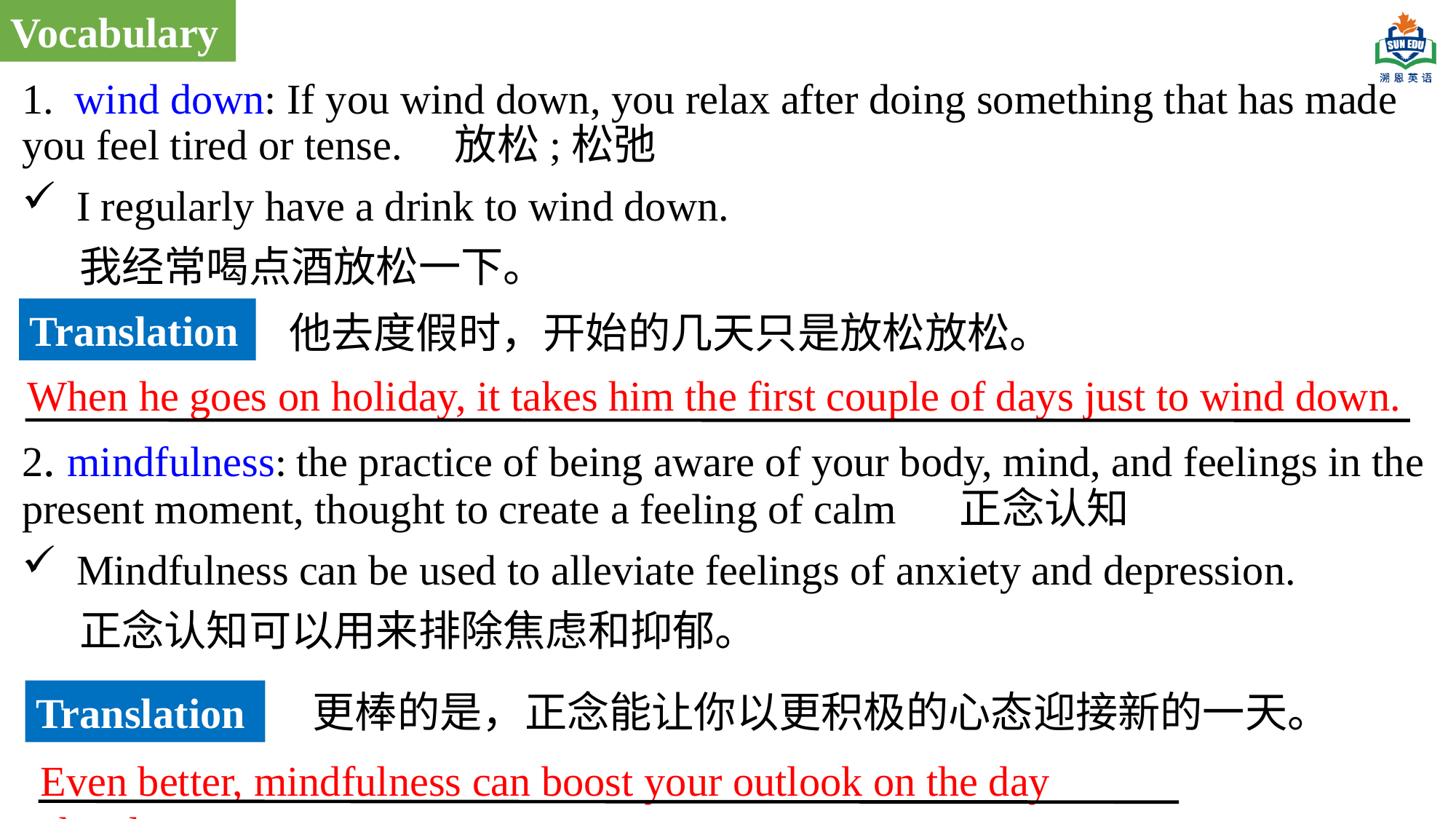

Vocabulary
1.  wind down: If you wind down, you relax after doing something that has made you feel tired or tense.    放松;松弛
I regularly have a drink to wind down.
     我经常喝点酒放松一下。

2. mindfulness: the practice of being aware of your body, mind, and feelings in the present moment, thought to create a feeling of calm     正念认知
Mindfulness can be used to alleviate feelings of anxiety and depression.
     正念认知可以用来排除焦虑和抑郁。
Translation
他去度假时，开始的几天只是放松放松。
When he goes on holiday, it takes him the first couple of days just to wind down.
更棒的是，正念能让你以更积极的心态迎接新的一天。
Translation
Even better, mindfulness can boost your outlook on the day ahead.